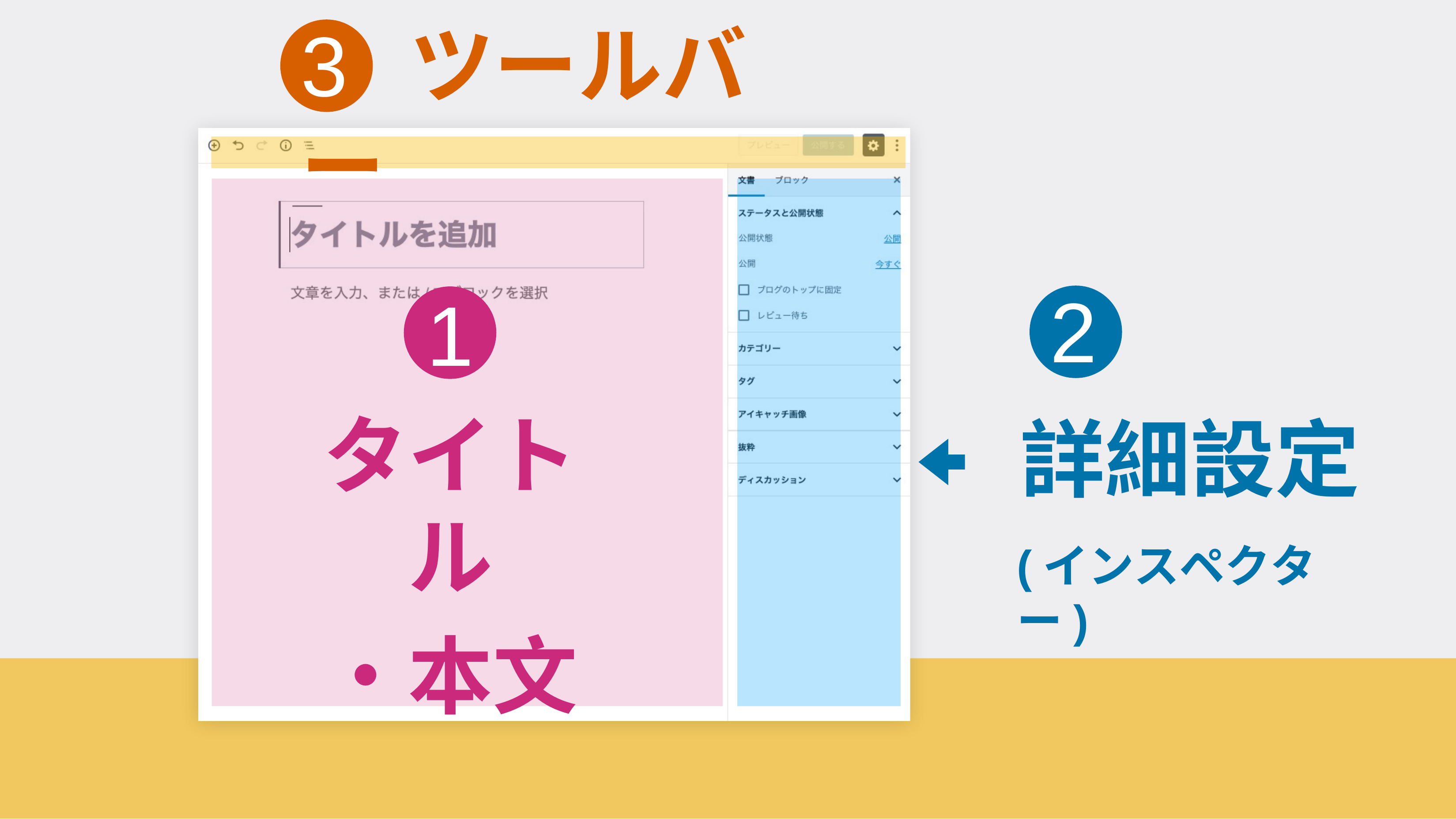

# 3 ツールバー

2
詳細設定
(インスペクター)
1
タイトル
・本文